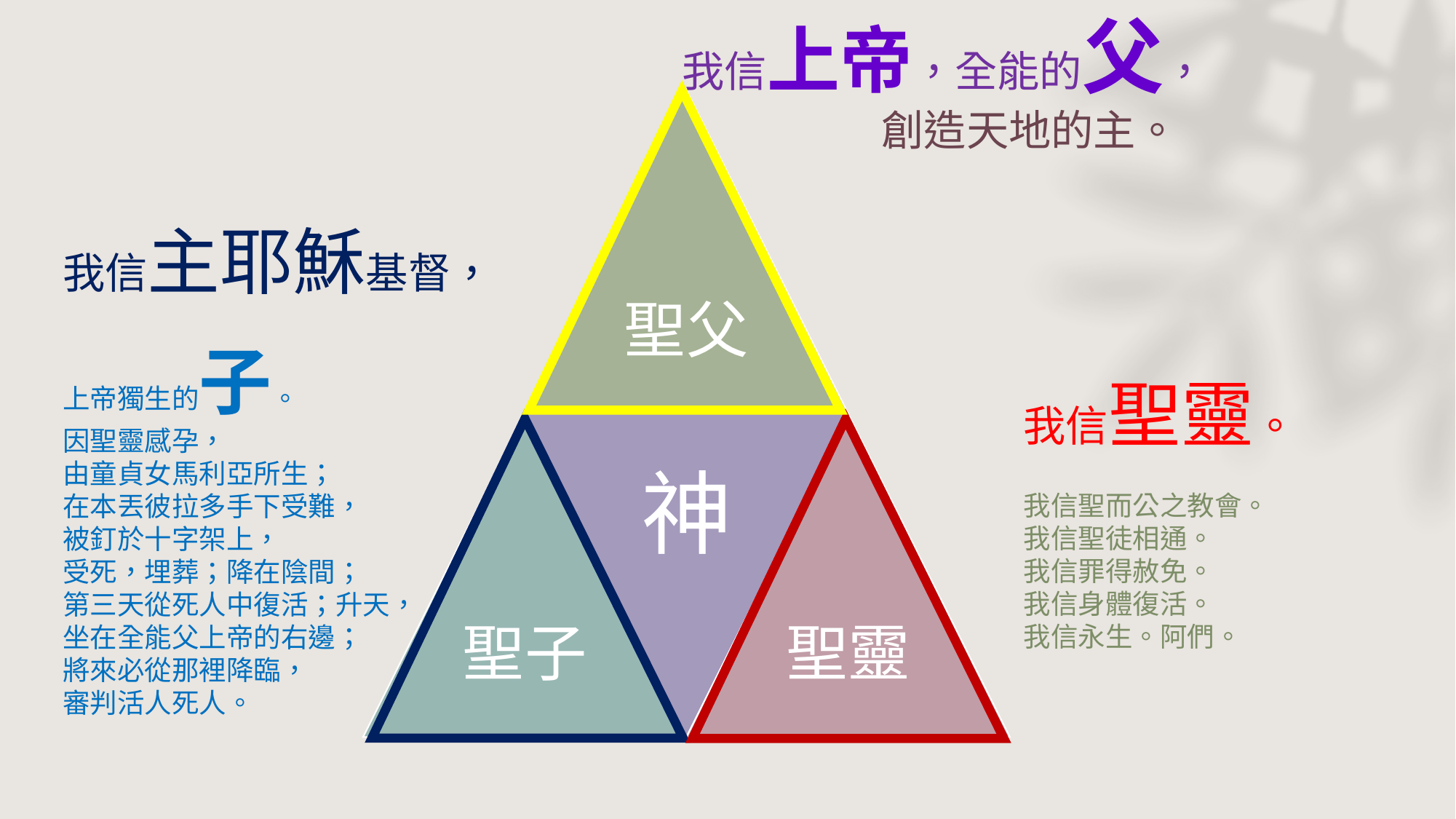

我信上帝，全能的父，
                    創造天地的主。
聖父

我信主耶穌基督，

上帝獨生的子。
因聖靈感孕，
由童貞女馬利亞所生；
在本丟彼拉多手下受難，
被釘於十字架上，
受死，埋葬；降在陰間；
第三天從死人中復活；升天，
坐在全能父上帝的右邊；
將來必從那裡降臨，
審判活人死人。
我信聖靈。

我信聖而公之教會。
我信聖徒相通。
我信罪得赦免。
我信身體復活。
我信永生。阿們。

神
聖子
聖靈